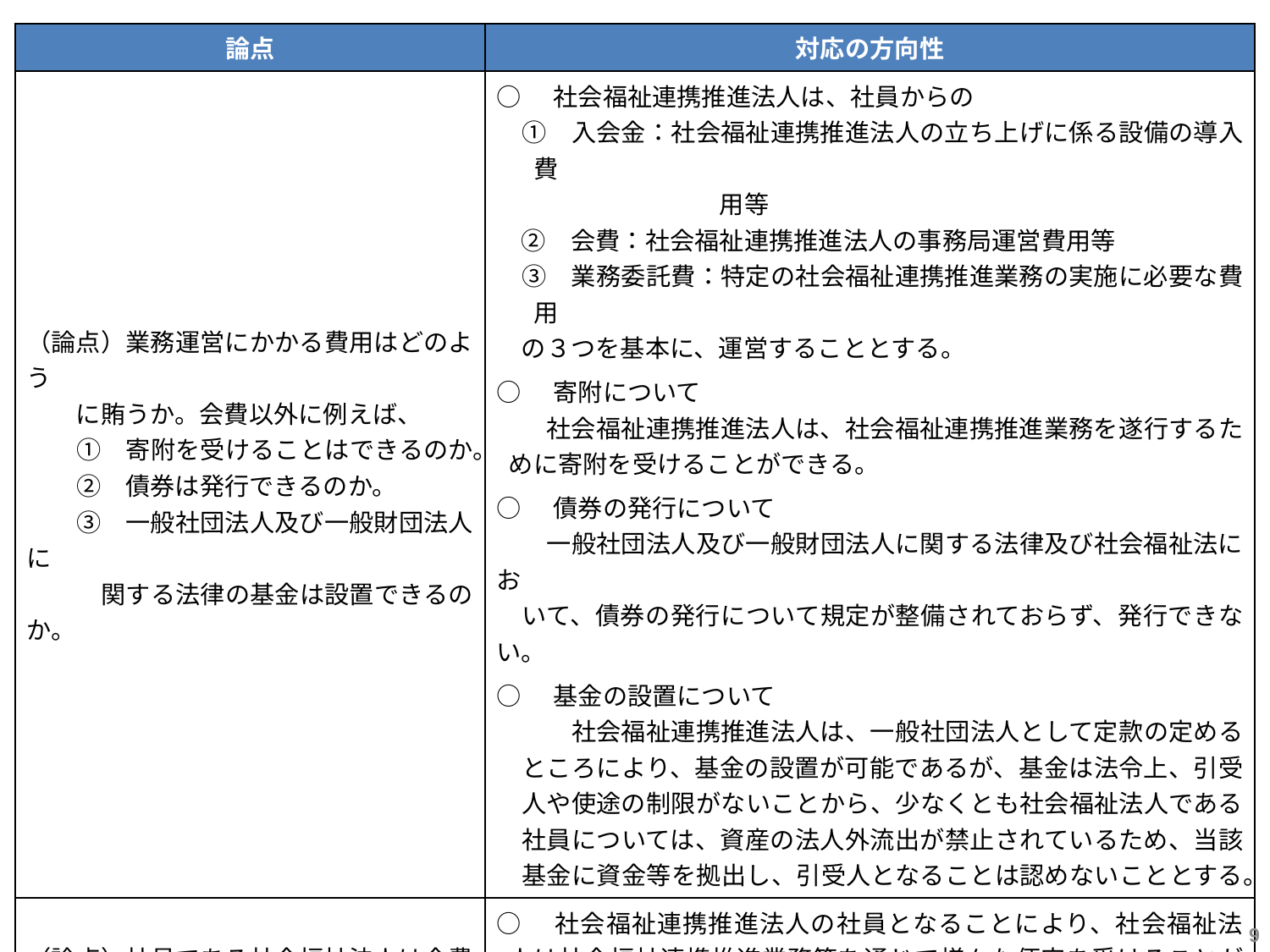

| 論点 | 対応の方向性 |
| --- | --- |
| （論点）業務運営にかかる費用はどのよう 　　に賄うか。会費以外に例えば、 　　①　寄附を受けることはできるのか。 　　②　債券は発行できるのか。 　　③　一般社団法人及び一般財団法人に 　　　関する法律の基金は設置できるのか。 | ○　社会福祉連携推進法人は、社員からの 　①　入会金：社会福祉連携推進法人の立ち上げに係る設備の導入費 　　　　　　　　　用等 　②　会費：社会福祉連携推進法人の事務局運営費用等 　③　業務委託費：特定の社会福祉連携推進業務の実施に必要な費用 　の３つを基本に、運営することとする。 ○　寄附について 　　社会福祉連携推進法人は、社会福祉連携推進業務を遂行するために寄附を受けることができる。 ○　債券の発行について 　　一般社団法人及び一般財団法人に関する法律及び社会福祉法にお 　いて、債券の発行について規定が整備されておらず、発行できない。 ○　基金の設置について 　　　社会福祉連携推進法人は、一般社団法人として定款の定めるところにより、基金の設置が可能であるが、基金は法令上、引受人や使途の制限がないことから、少なくとも社会福祉法人である社員については、資産の法人外流出が禁止されているため、当該基金に資金等を拠出し、引受人となることは認めないこととする。 |
| （論点）社員である社会福祉法人は会費をどのように支出するか。 | ○　社会福祉連携推進法人の社員となることにより、社会福祉法人は社会福祉連携推進業務等を通じて様々な便宜を受けることが可能となり、この点、一定の対価性が認められることから、法人外流出には当たらない。 |
| （論点）社会福祉連携推進法人として、財産をどこまで保有できることとし、どのように管理できることにすべきか。 | ○　社会福祉連携推進法人は、社会福祉連携推進業務を遂行するために財産を保有できる。 ○　また、社会福祉連携推進法人が保有する財産の管理は、社会福祉法人における資産の取扱いと同様、安全・確実な方法で行うことを基本とする。 |
9